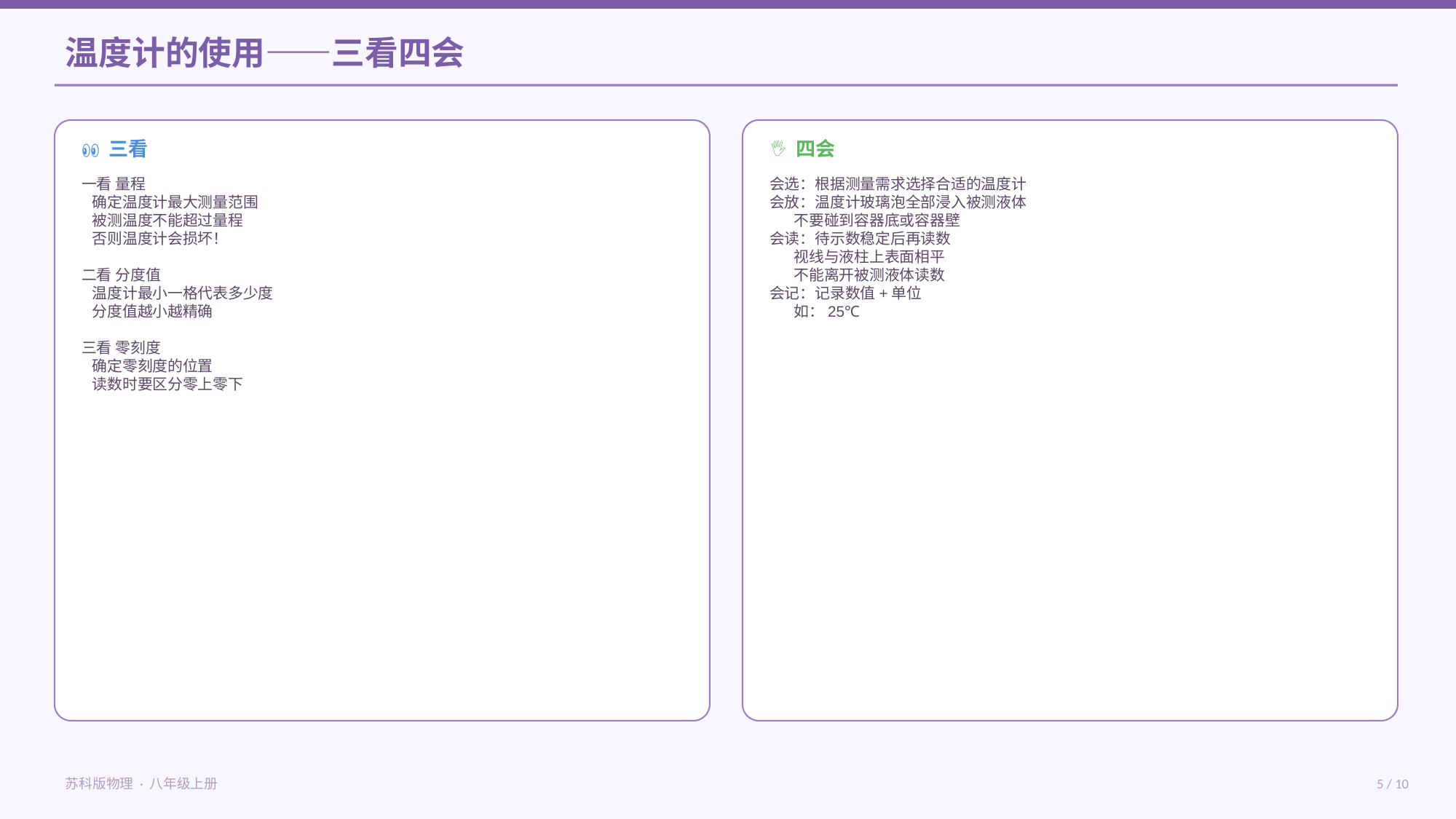

温度计的使用——三看四会

👀 三看
🖐 四会
一看 量程
  确定温度计最大测量范围
  被测温度不能超过量程
  否则温度计会损坏！

二看 分度值
  温度计最小一格代表多少度
  分度值越小越精确

三看 零刻度
  确定零刻度的位置
  读数时要区分零上零下
会选：根据测量需求选择合适的温度计
会放：温度计玻璃泡全部浸入被测液体
      不要碰到容器底或容器壁
会读：待示数稳定后再读数
      视线与液柱上表面相平
      不能离开被测液体读数
会记：记录数值+单位
      如：25℃
苏科版物理 · 八年级上册
5 / 10